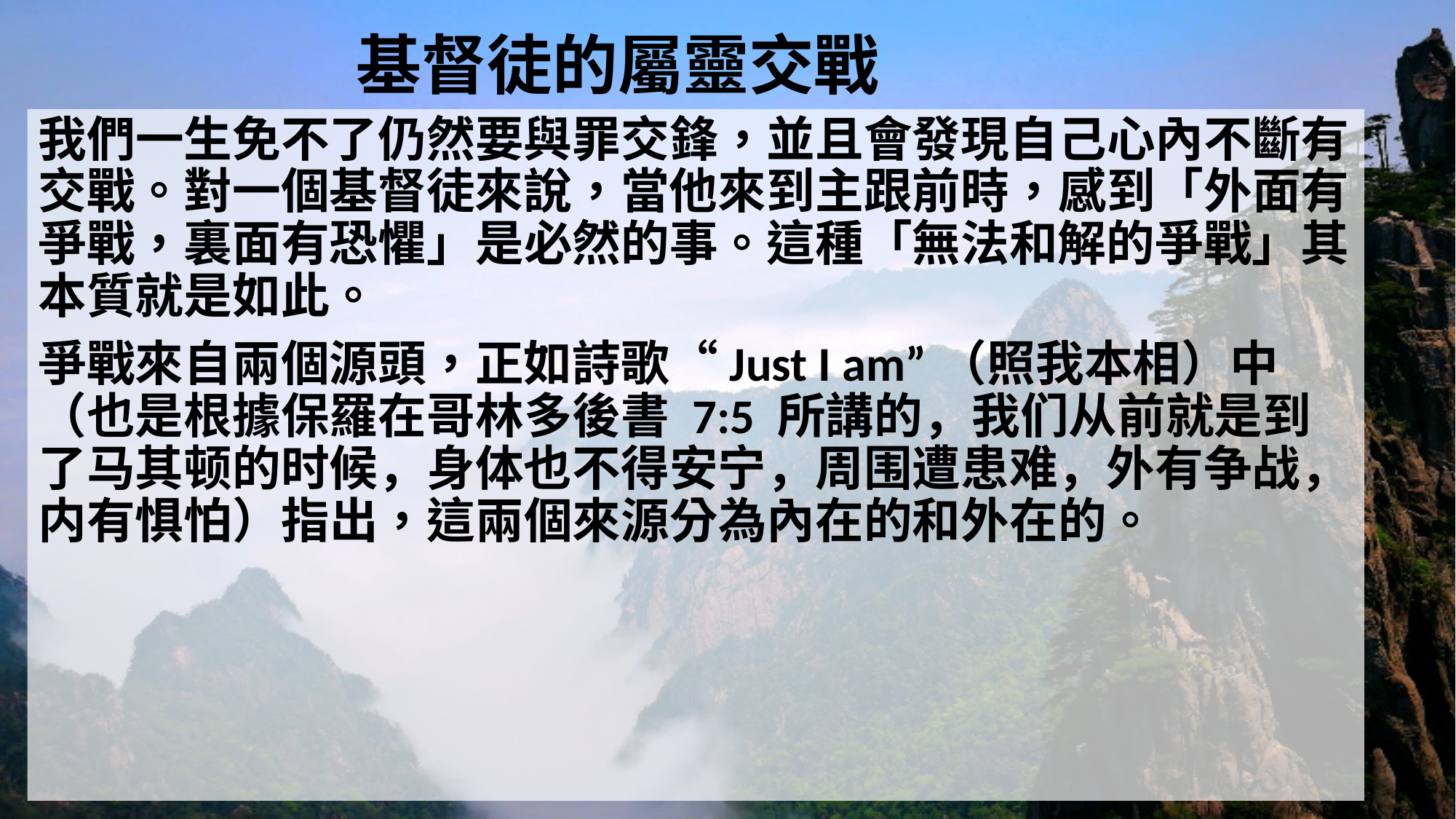

# 基督徒的屬靈交戰
我們一生免不了仍然要與罪交鋒，並且會發現自己心內不斷有交戰。對一個基督徒來說，當他來到主跟前時，感到「外面有爭戰，裏面有恐懼」是必然的事。這種「無法和解的爭戰」其本質就是如此。
爭戰來自兩個源頭，正如詩歌“Just I am”（照我本相）中（也是根據保羅在哥林多後書 7:5 所講的，我们从前就是到了马其顿的时候，身体也不得安宁，周围遭患难，外有争战，内有惧怕）指出，這兩個來源分為內在的和外在的。